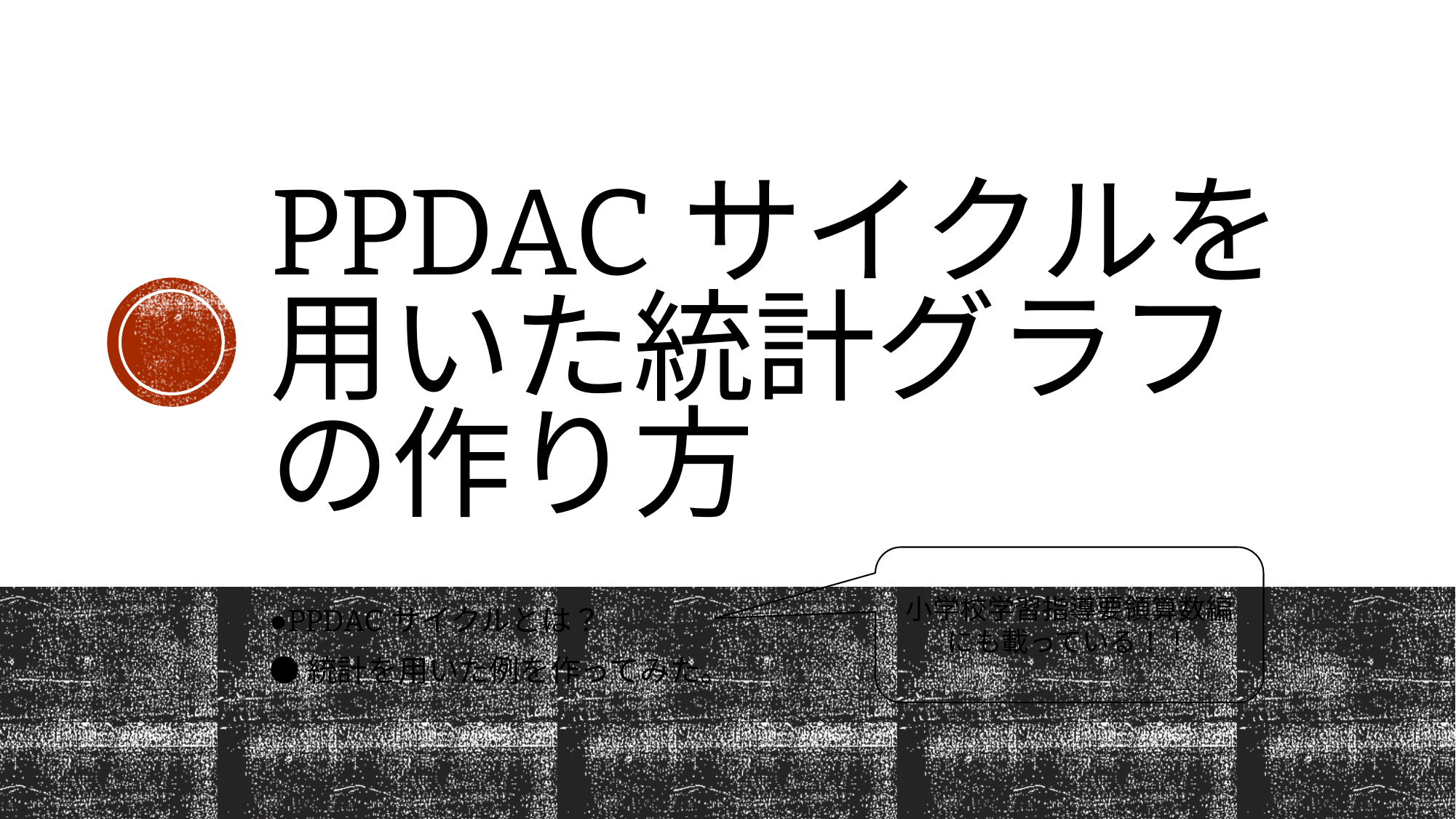

# PPDACサイクルを用いた統計グラフの作り方
小学校学習指導要領算数編にも載っている！！
●PPDACサイクルとは？
●統計を用いた例を作ってみた。